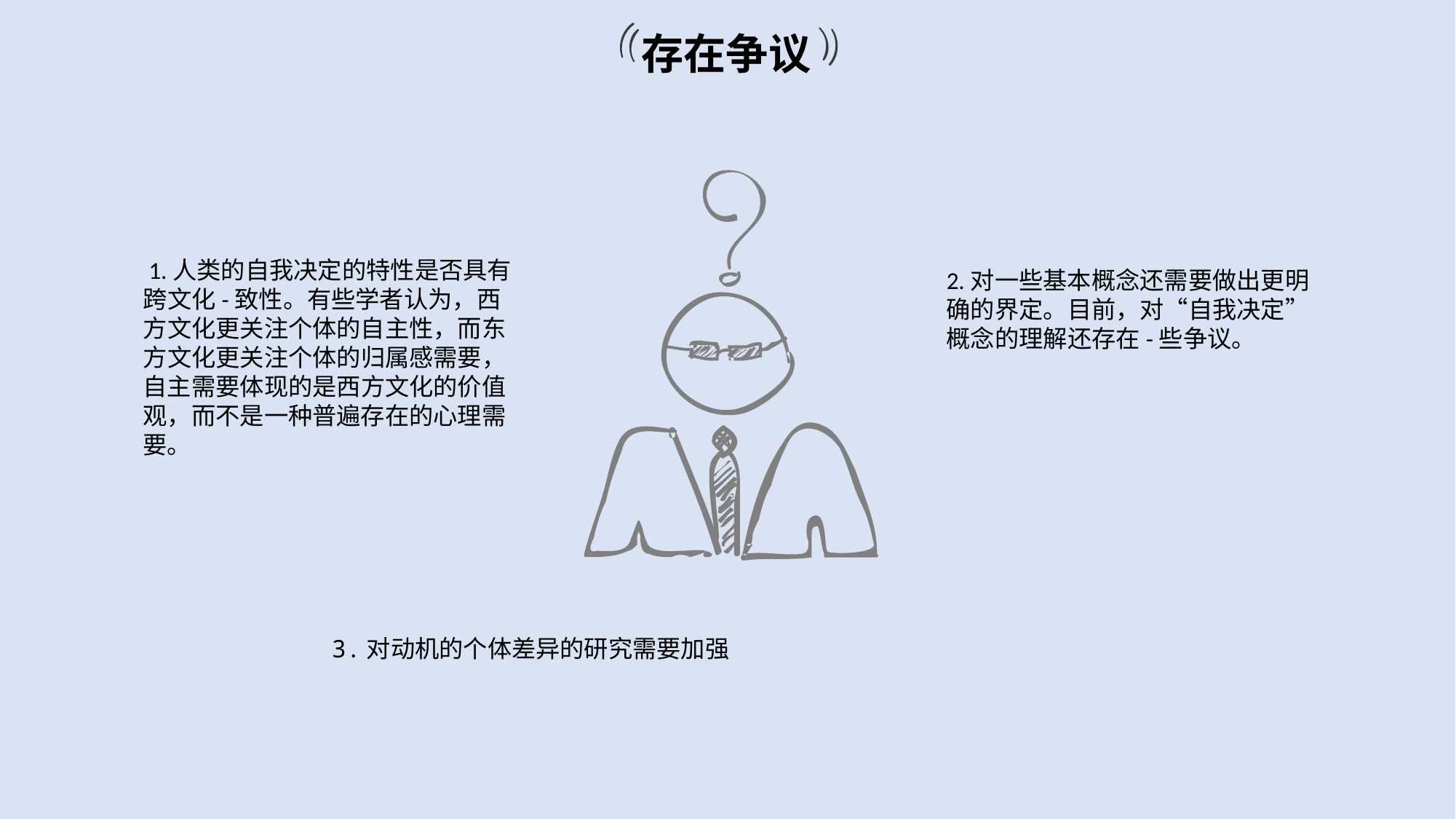

存在争议

 1.人类的自我决定的特性是否具有跨文化-致性。有些学者认为，西方文化更关注个体的自主性，而东方文化更关注个体的归属感需要，自主需要体现的是西方文化的价值观，而不是一种普遍存在的心理需要。
2.对一些基本概念还需要做出更明确的界定。目前，对“自我决定”概念的理解还存在-些争议。
3.对动机的个体差异的研究需要加强